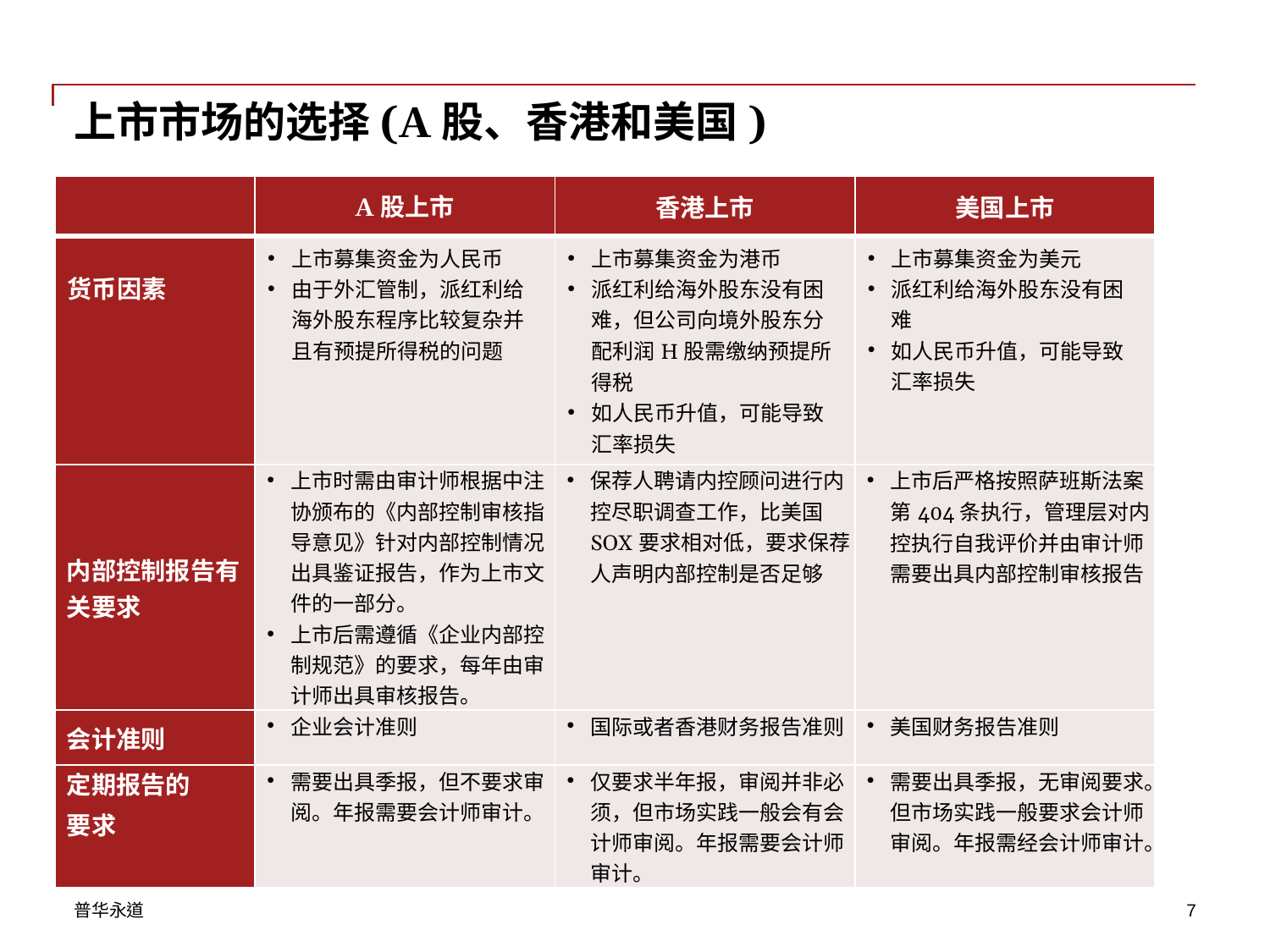

上市市场的选择(A股、香港和美国)
|  | A股上市 | 香港上市 | 美国上市 |
| --- | --- | --- | --- |
| 货币因素 | 上市募集资金为人民币 由于外汇管制，派红利给海外股东程序比较复杂并且有预提所得税的问题 | 上市募集资金为港币 派红利给海外股东没有困难，但公司向境外股东分配利润H股需缴纳预提所得税 如人民币升值，可能导致汇率损失 | 上市募集资金为美元 派红利给海外股东没有困难 如人民币升值，可能导致汇率损失 |
| 内部控制报告有关要求 | 上市时需由审计师根据中注协颁布的《内部控制审核指导意见》针对内部控制情况出具鉴证报告，作为上市文件的一部分。 上市后需遵循《企业内部控制规范》的要求，每年由审计师出具审核报告。 | 保荐人聘请内控顾问进行内控尽职调查工作，比美国SOX要求相对低，要求保荐人声明内部控制是否足够 | 上市后严格按照萨班斯法案第404条执行，管理层对内控执行自我评价并由审计师需要出具内部控制审核报告 |
| 会计准则 | 企业会计准则 | 国际或者香港财务报告准则 | 美国财务报告准则 |
| 定期报告的 要求 | 需要出具季报，但不要求审阅。年报需要会计师审计。 | 仅要求半年报，审阅并非必须，但市场实践一般会有会计师审阅。年报需要会计师审计。 | 需要出具季报，无审阅要求。但市场实践一般要求会计师审阅。年报需经会计师审计。 |
7